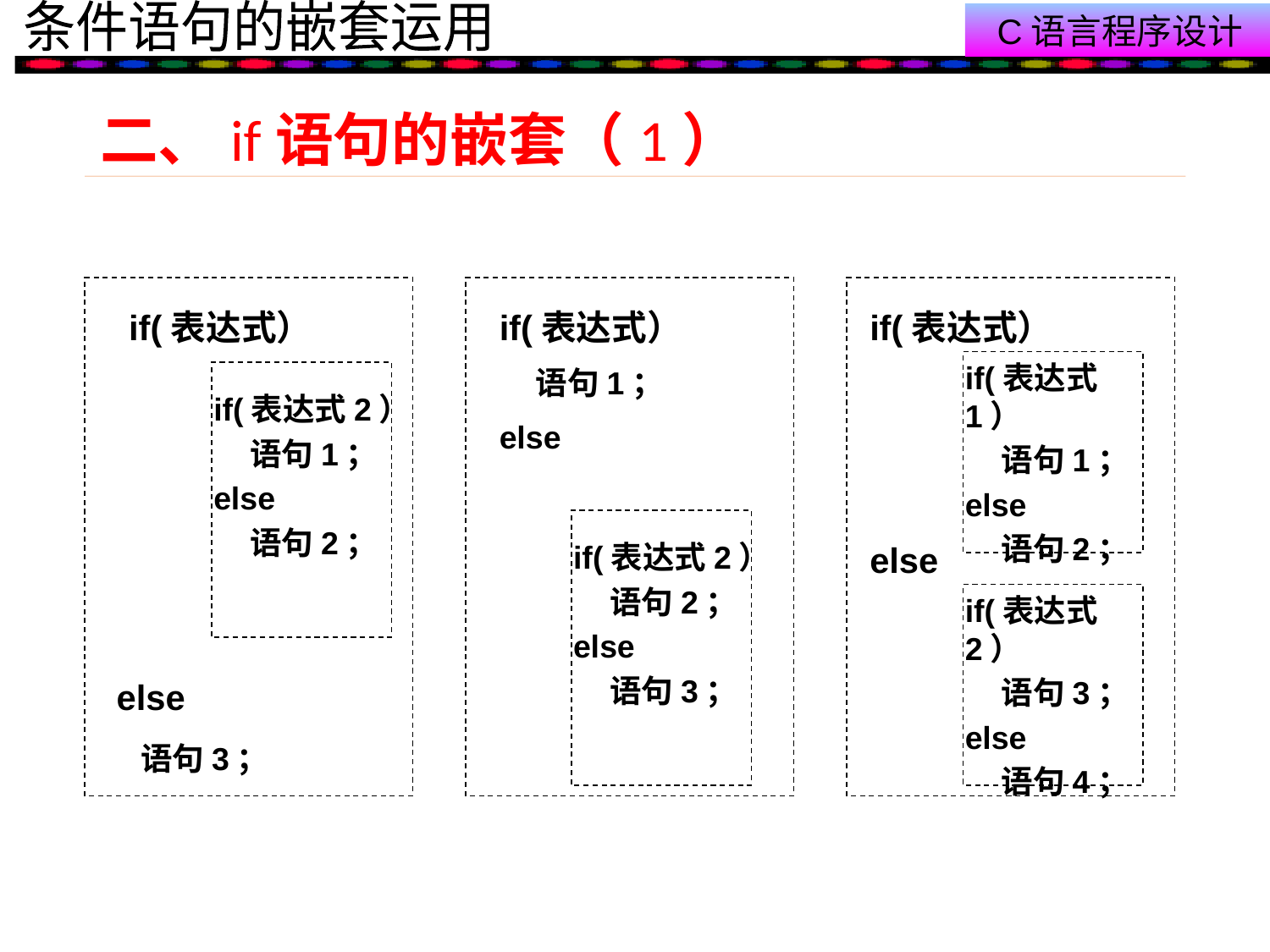

# 二、if语句的嵌套（1）

if(表达式）
  else
     语句3；

if(表达式）
    语句1；
else

if(表达式）
else
if(表达式1）
    语句1；
else
    语句2；

if(表达式2）
    语句1；
else
    语句2；
语句1；
语句1；

if(表达式2）
    语句2；
else
    语句3；
if(表达式2）
    语句3；
else
    语句4；

语句2；
语句2；